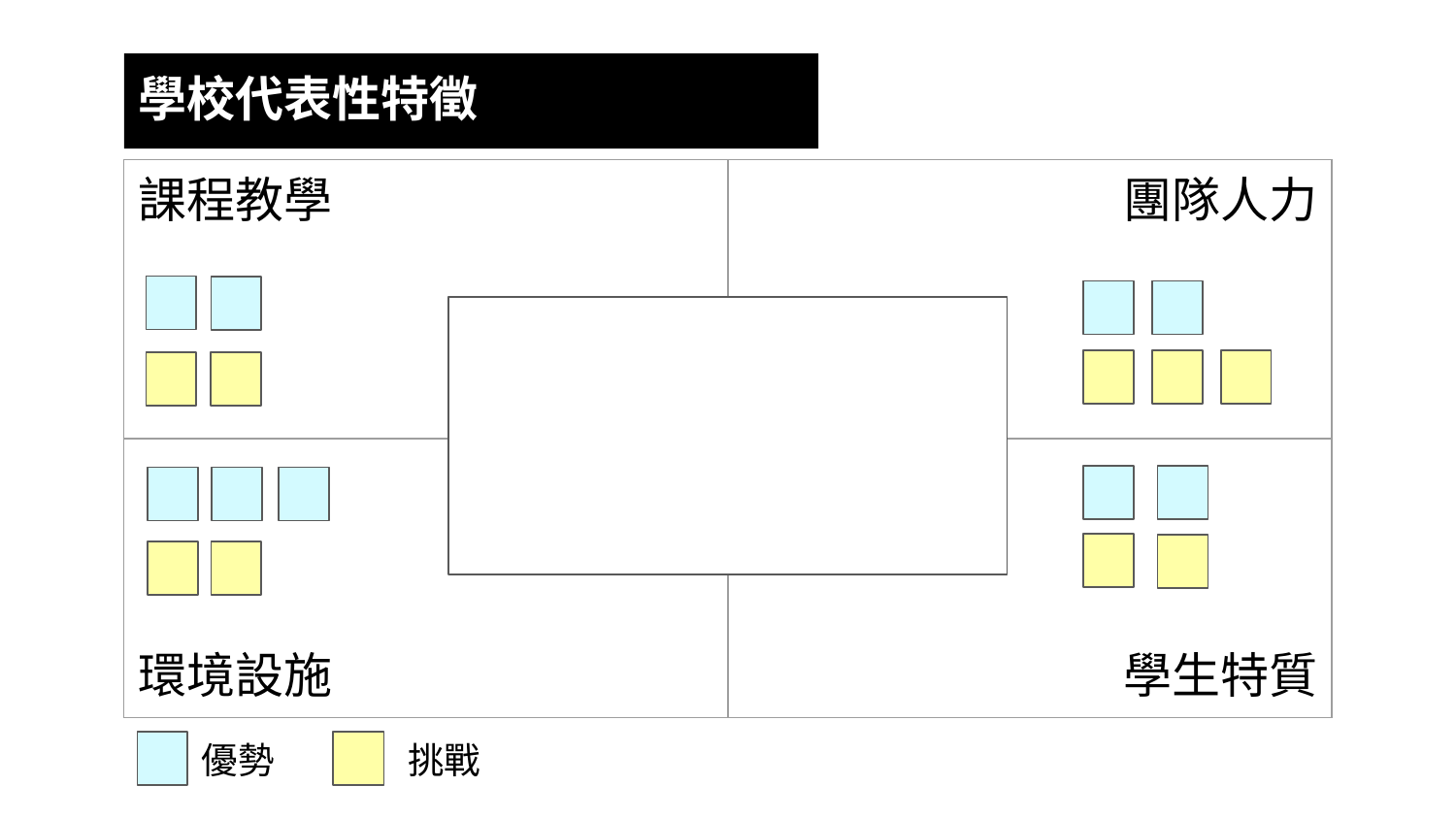

學校代表性特徵
| 課程教學 | 團隊人力 |
| --- | --- |
| 環境設施 | 學生特質 |

優勢
挑戰